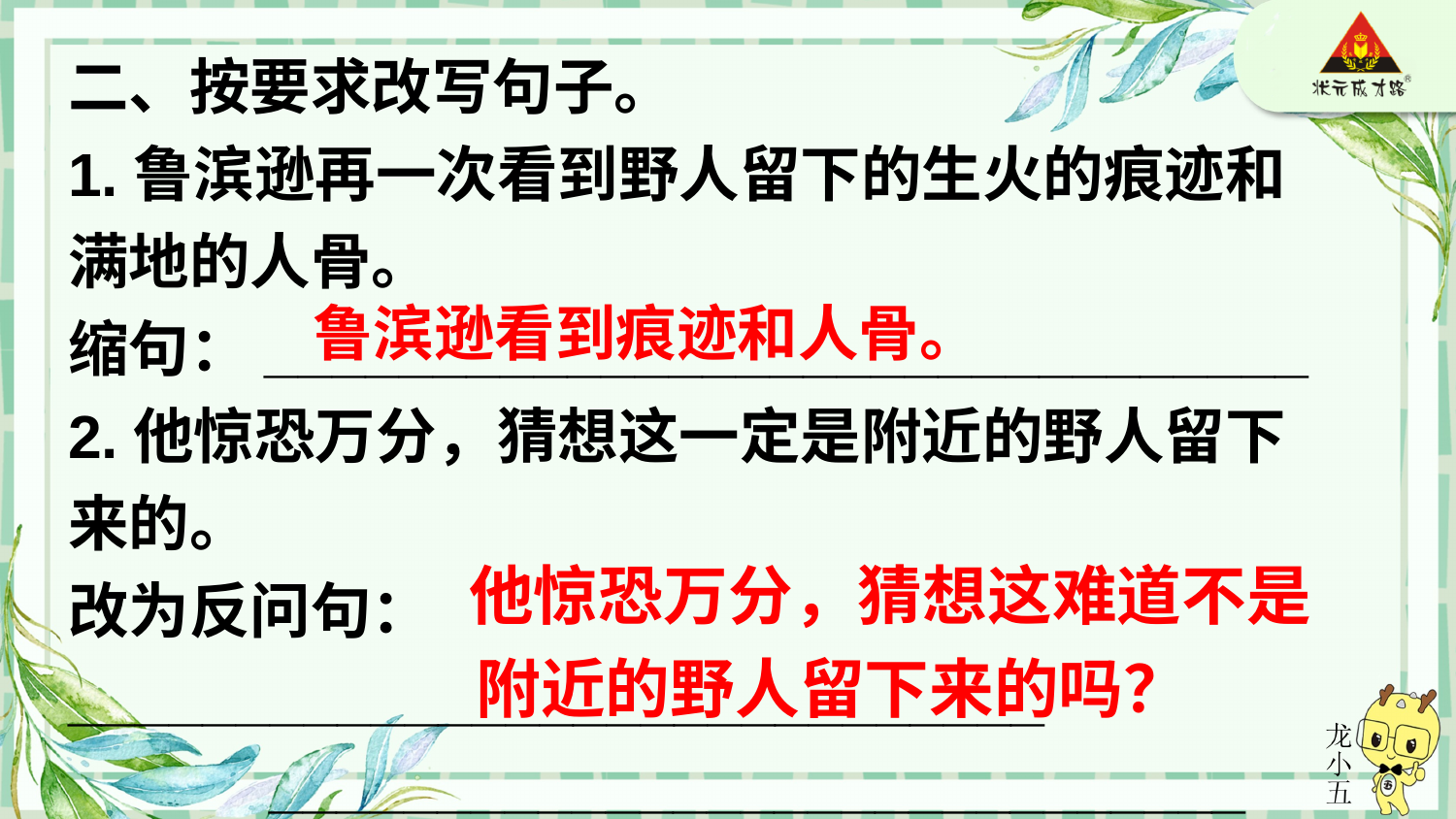

二、按要求改写句子。
1.鲁滨逊再一次看到野人留下的生火的痕迹和满地的人骨。
缩句：_______________________________
2.他惊恐万分，猜想这一定是附近的野人留下来的。
改为反问句：_____________________________
            _____________________________
鲁滨逊看到痕迹和人骨。
他惊恐万分，猜想这难道不是
附近的野人留下来的吗？